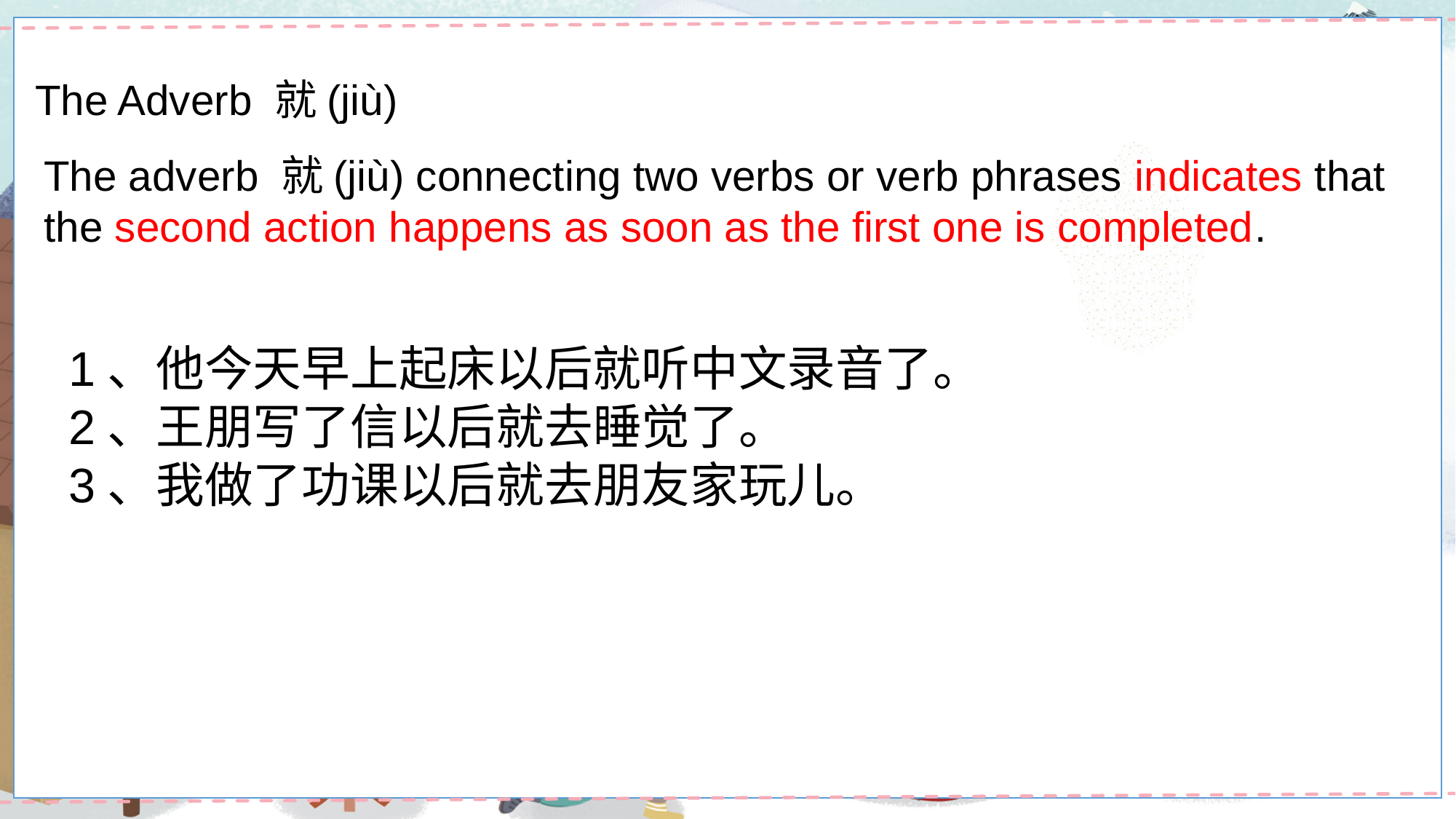

The Adverb 就(jiù)

The adverb 就(jiù) connecting two verbs or verb phrases indicates that the second action happens as soon as the first one is completed.
1、他今天早上起床以后就听中文录音了。
2、王朋写了信以后就去睡觉了。
3、我做了功课以后就去朋友家玩儿。